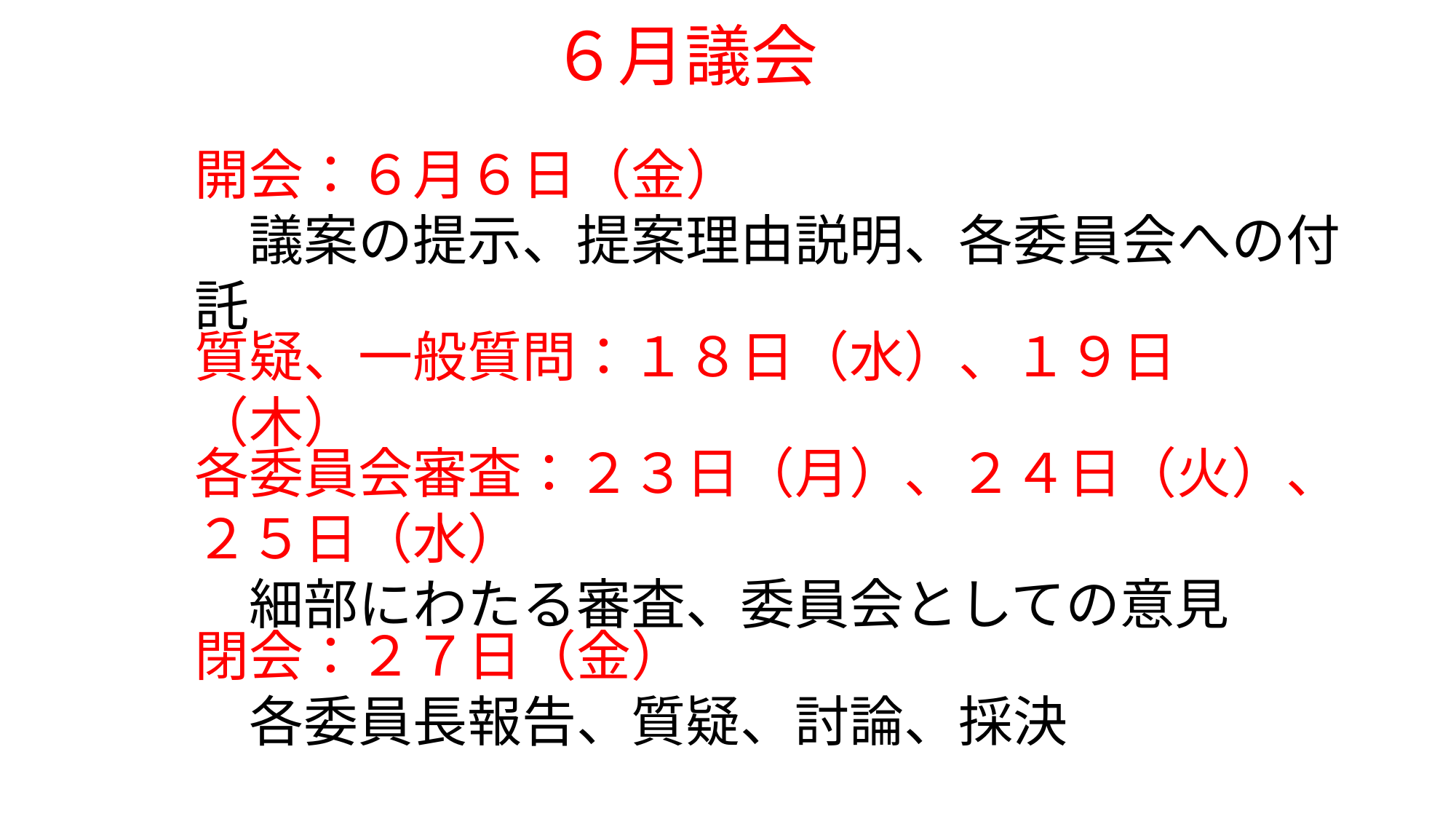

# ６月議会
開会：６月６日（金）
　議案の提示、提案理由説明、各委員会への付託
質疑、一般質問：１８日（水）、１９日（木）
各委員会審査：２３日（月）、２４日（火）、２５日（水）
　細部にわたる審査、委員会としての意見
閉会：２７日（金）
　各委員長報告、質疑、討論、採決